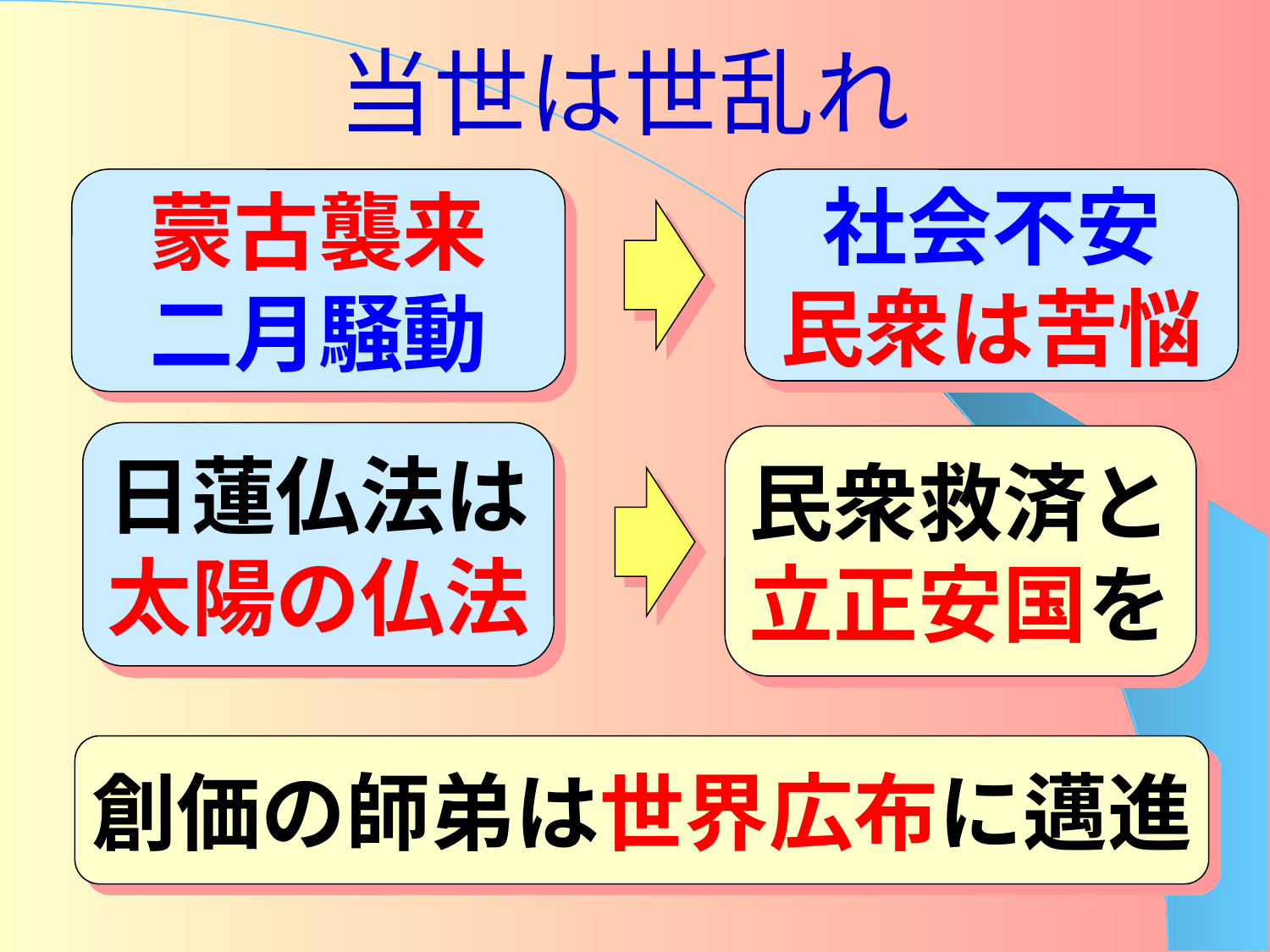

# 当世は世乱れ
蒙古襲来
二月騒動
社会不安
民衆は苦悩

日蓮仏法は
太陽の仏法
民衆救済と
立正安国を

創価の師弟は世界広布に邁進